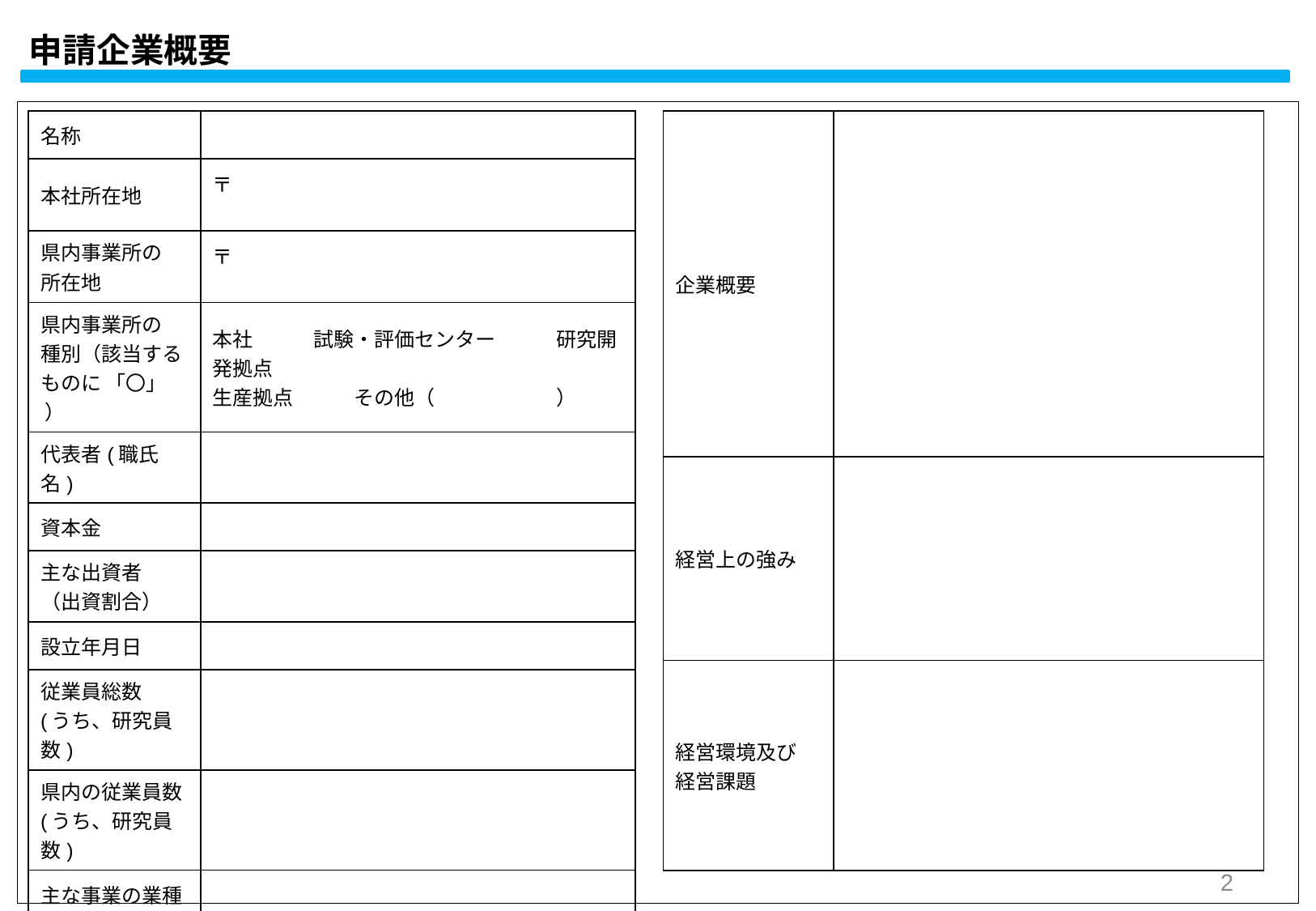

# 申請企業概要

| 名称 |  |
| --- | --- |
| 本社所在地 | 〒 |
| 県内事業所の 所在地 | 〒 |
| 県内事業所の 種別（該当するものに 「〇」 ） | 本社　　　試験・評価センター　　　研究開発拠点　 生産拠点　　　その他（　　　　　　） |
| 代表者(職氏名) |  |
| 資本金 |  |
| 主な出資者 （出資割合） |  |
| 設立年月日 |  |
| 従業員総数 (うち、研究員数) |  |
| 県内の従業員数 (うち、研究員数) |  |
| 主な事業の業種 |  |
| 主な製品･サービス |  |
| 主なグループ会社 |  |
| 企業概要 |  |
| --- | --- |
| 経営上の強み |  |
| 経営環境及び 経営課題 |  |
2